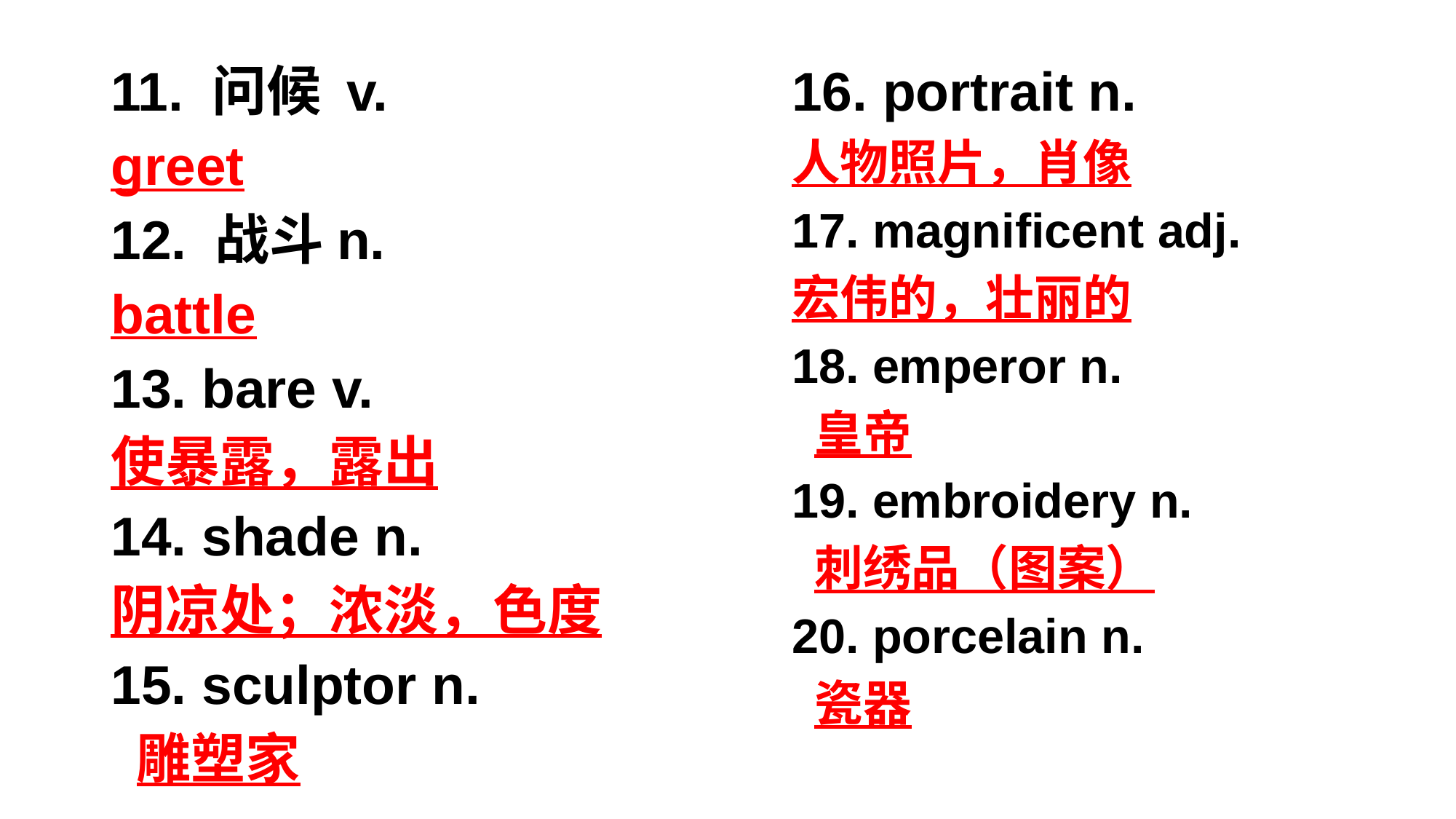

#
11. 问候 v.
greet
12. 战斗n.
battle
13. bare v.
使暴露，露出
14. shade n.
阴凉处；浓淡，色度
15. sculptor n.
 雕塑家
16. portrait n.
人物照片，肖像
17. magnificent adj.
宏伟的，壮丽的
18. emperor n.
 皇帝
19. embroidery n.
 刺绣品（图案）
20. porcelain n.
 瓷器